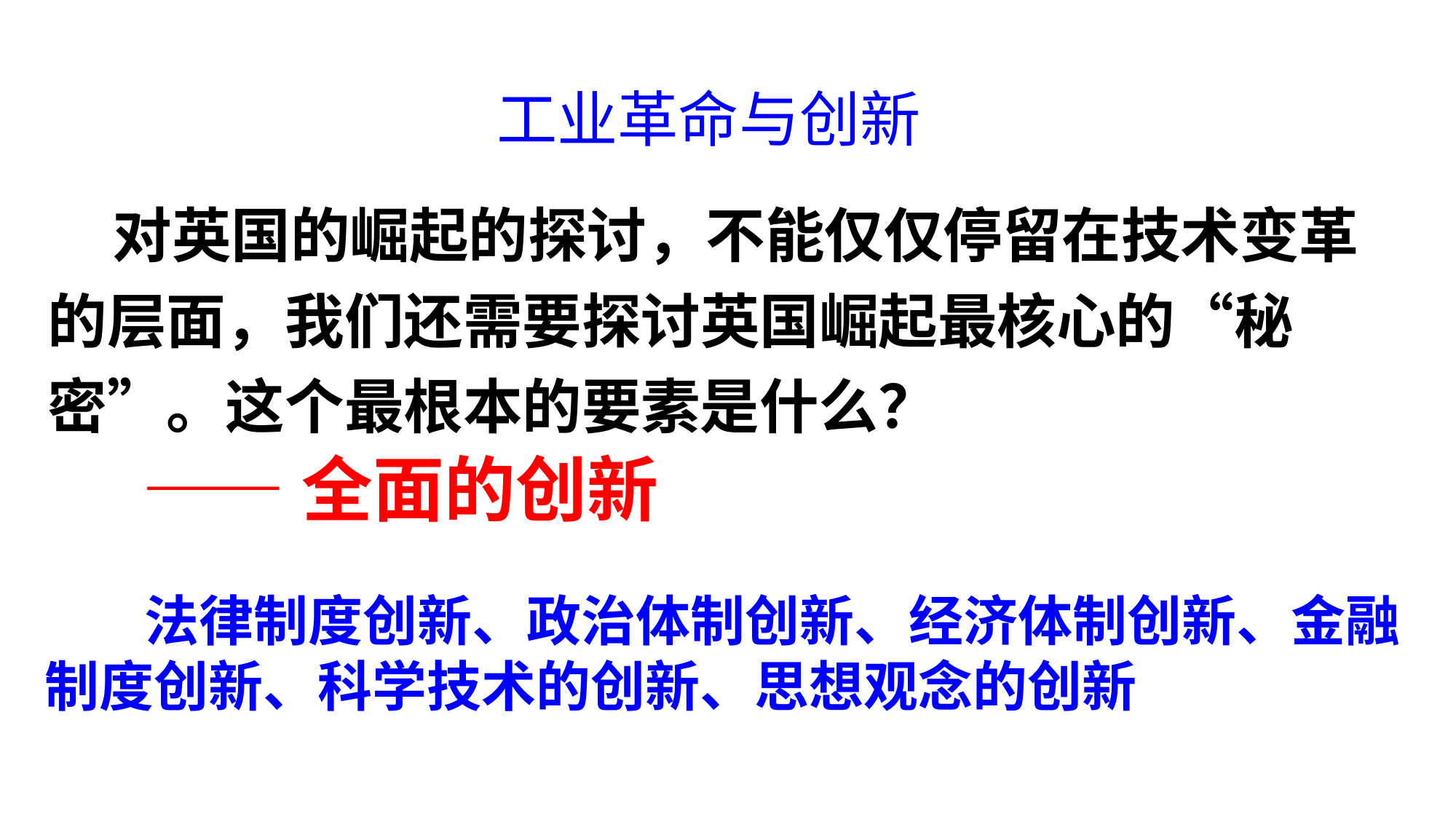

工业革命与创新
     对英国的崛起的探讨，不能仅仅停留在技术变革的层面，我们还需要探讨英国崛起最核心的“秘密”。这个最根本的要素是什么？
       ——全面的创新
       法律制度创新、政治体制创新、经济体制创新、金融制度创新、科学技术的创新、思想观念的创新